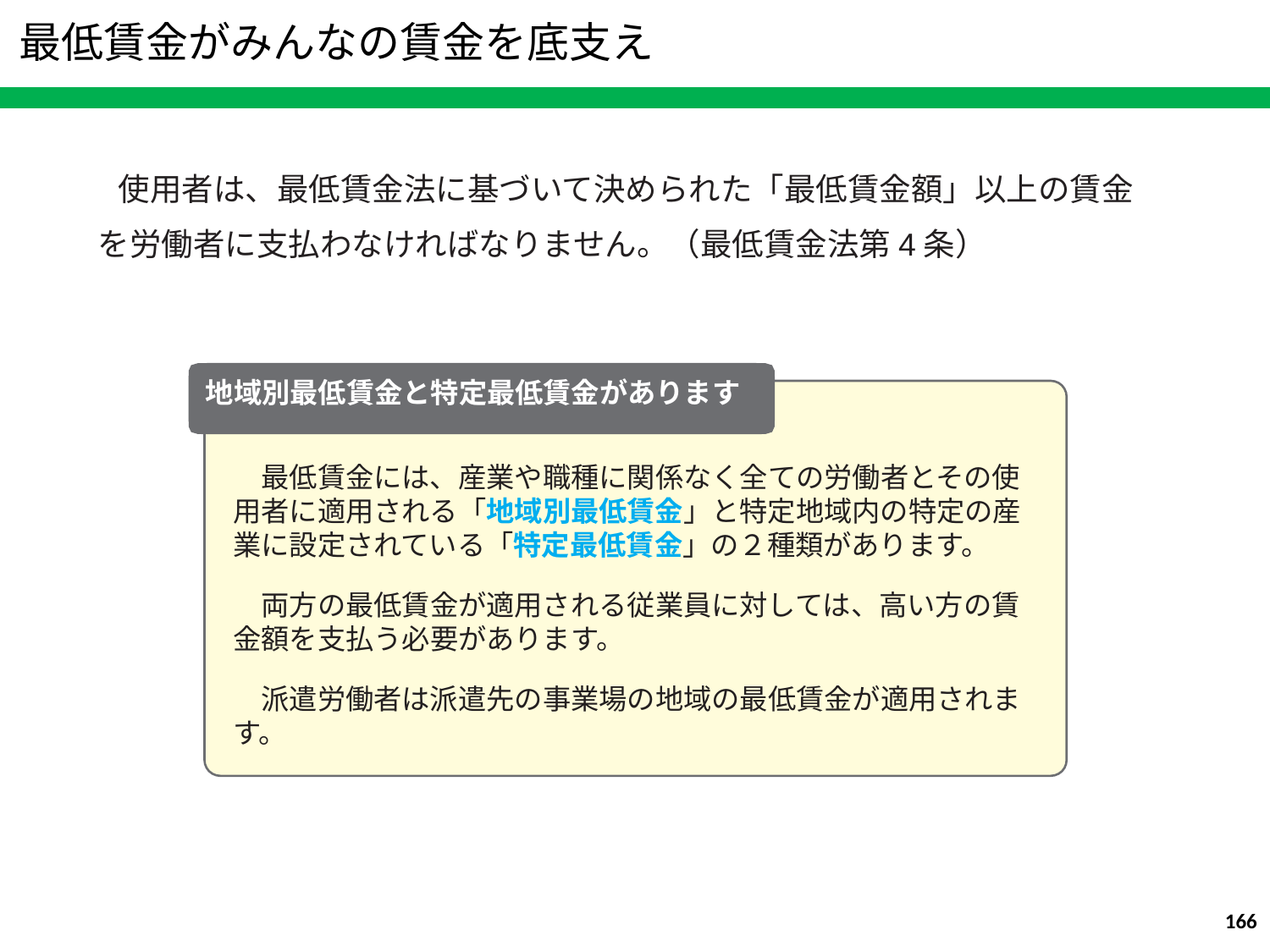

最低賃金がみんなの賃金を底支え

　使用者は、最低賃金法に基づいて決められた「最低賃金額」以上の賃金を労働者に支払わなければなりません。（最低賃金法第4条）

地域別最低賃金と特定最低賃金があります

　最低賃金には、産業や職種に関係なく全ての労働者とその使用者に適用される「地域別最低賃金」と特定地域内の特定の産業に設定されている「特定最低賃金」の２種類があります。
　両方の最低賃金が適用される従業員に対しては、高い方の賃金額を支払う必要があります。
　派遣労働者は派遣先の事業場の地域の最低賃金が適用されます。
166